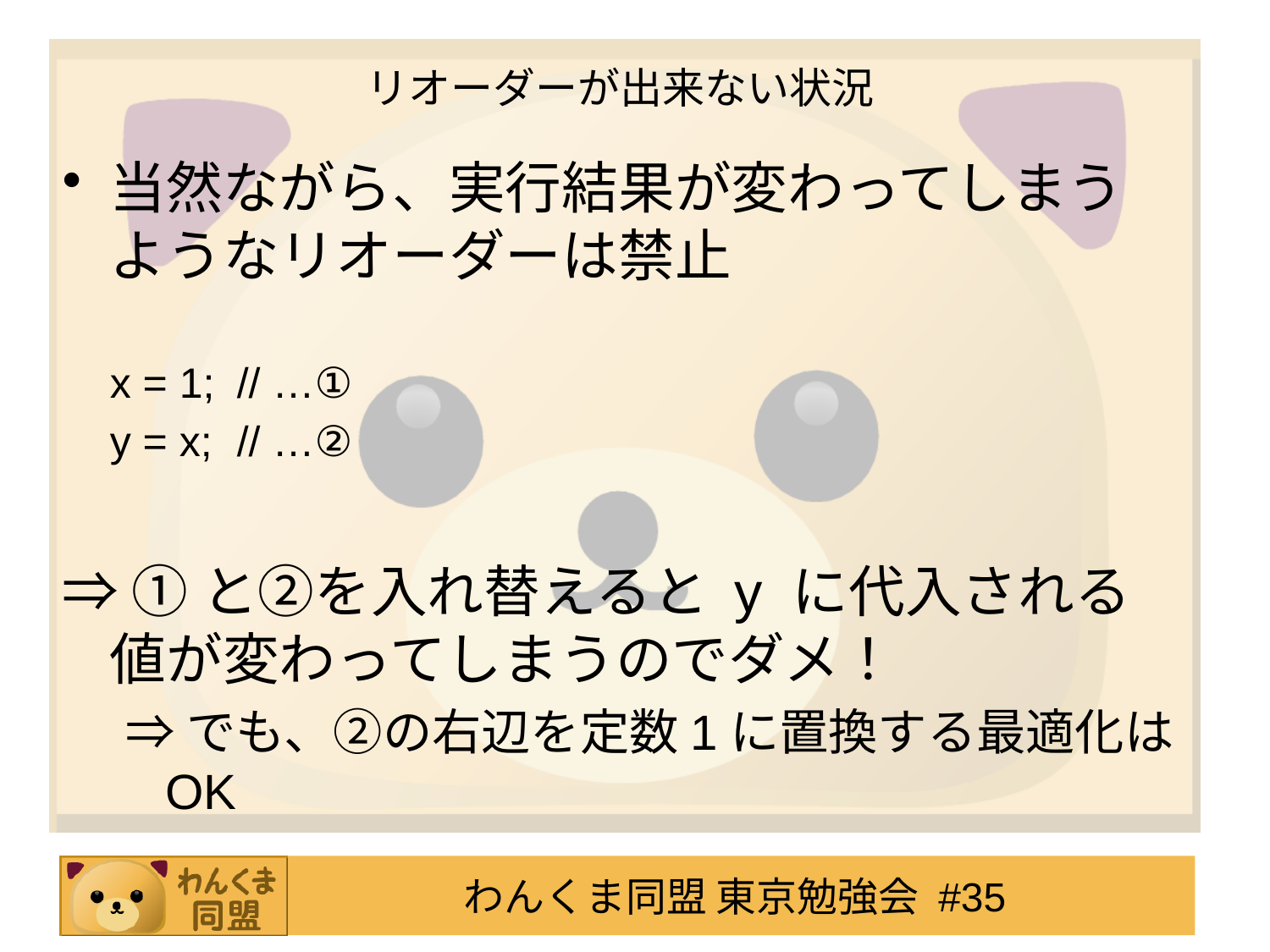

# リオーダーが出来ない状況
当然ながら、実行結果が変わってしまうようなリオーダーは禁止

	x = 1;	// …①
	y = x;	// …②

⇒ ①と②を入れ替えると y に代入される値が変わってしまうのでダメ！
⇒でも、②の右辺を定数1に置換する最適化はOK